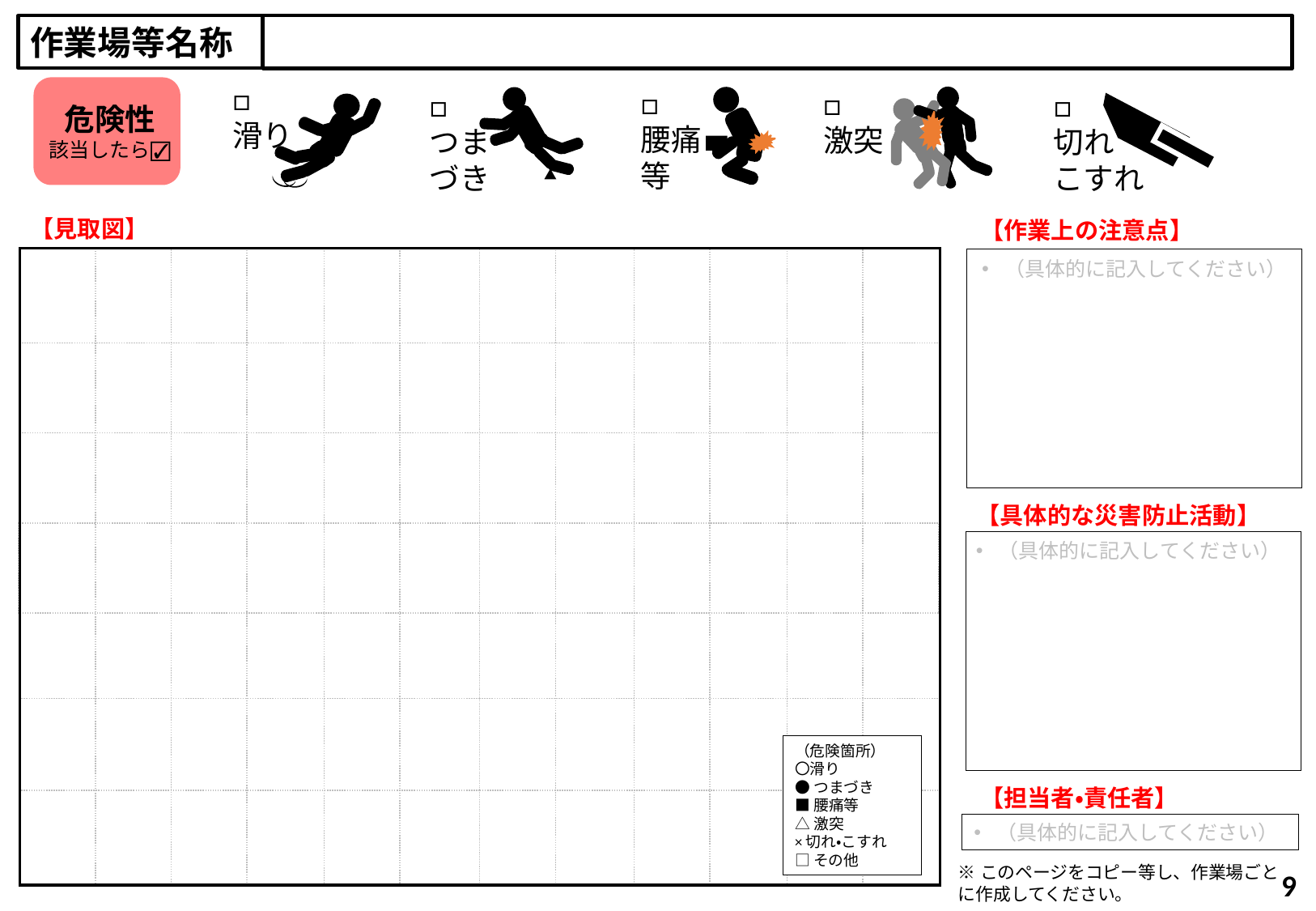

作業場等名称

□
滑り

□
腰痛
等
□
激突
□
つま
づき
□
切れ
こすれ

危険性
該当したら☑

【見取図】
【作業上の注意点】

（具体的に記入してください）
【具体的な災害防止活動】

（具体的に記入してください）
（危険箇所）
〇滑り
●つまづき
■腰痛等
△激突
×切れ・こすれ
□その他
【担当者・責任者】
（具体的に記入してください）
※このページをコピー等し、作業場ごとに作成してください。
9